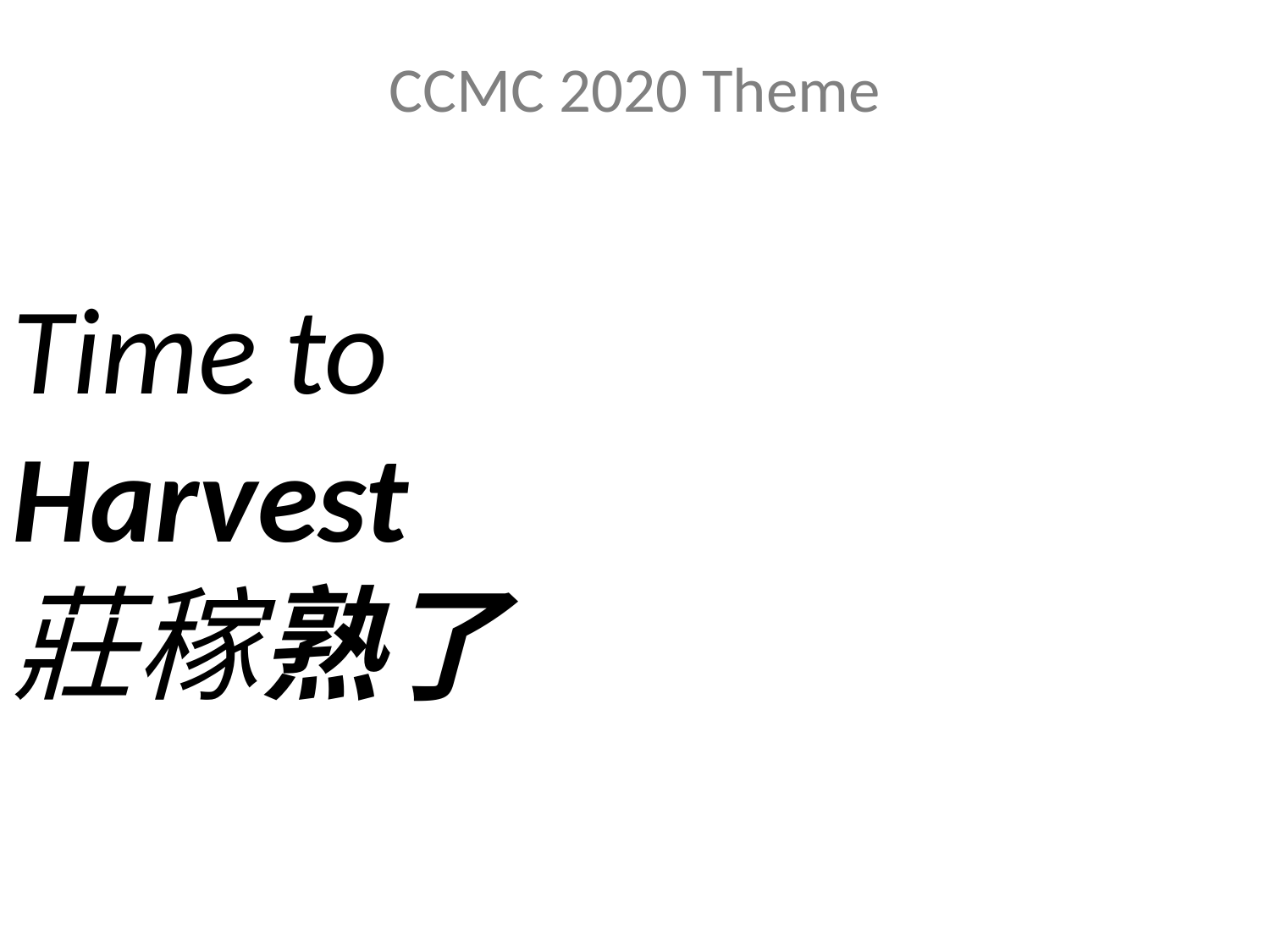

CCMC 2020 Theme

Time to
Harvest
莊稼熟了